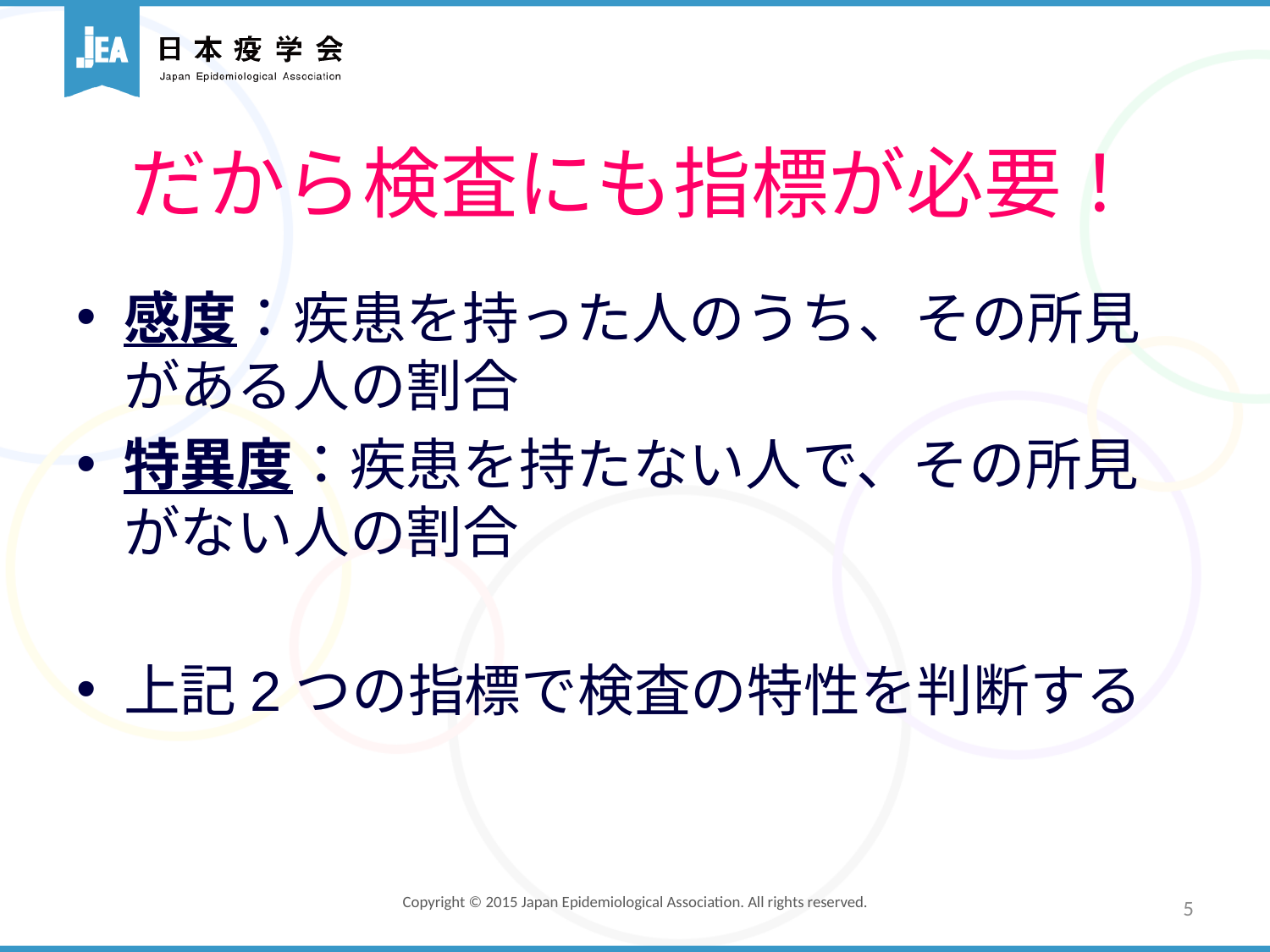

# だから検査にも指標が必要！
感度：疾患を持った人のうち、その所見がある人の割合
特異度：疾患を持たない人で、その所見がない人の割合

上記2つの指標で検査の特性を判断する
5